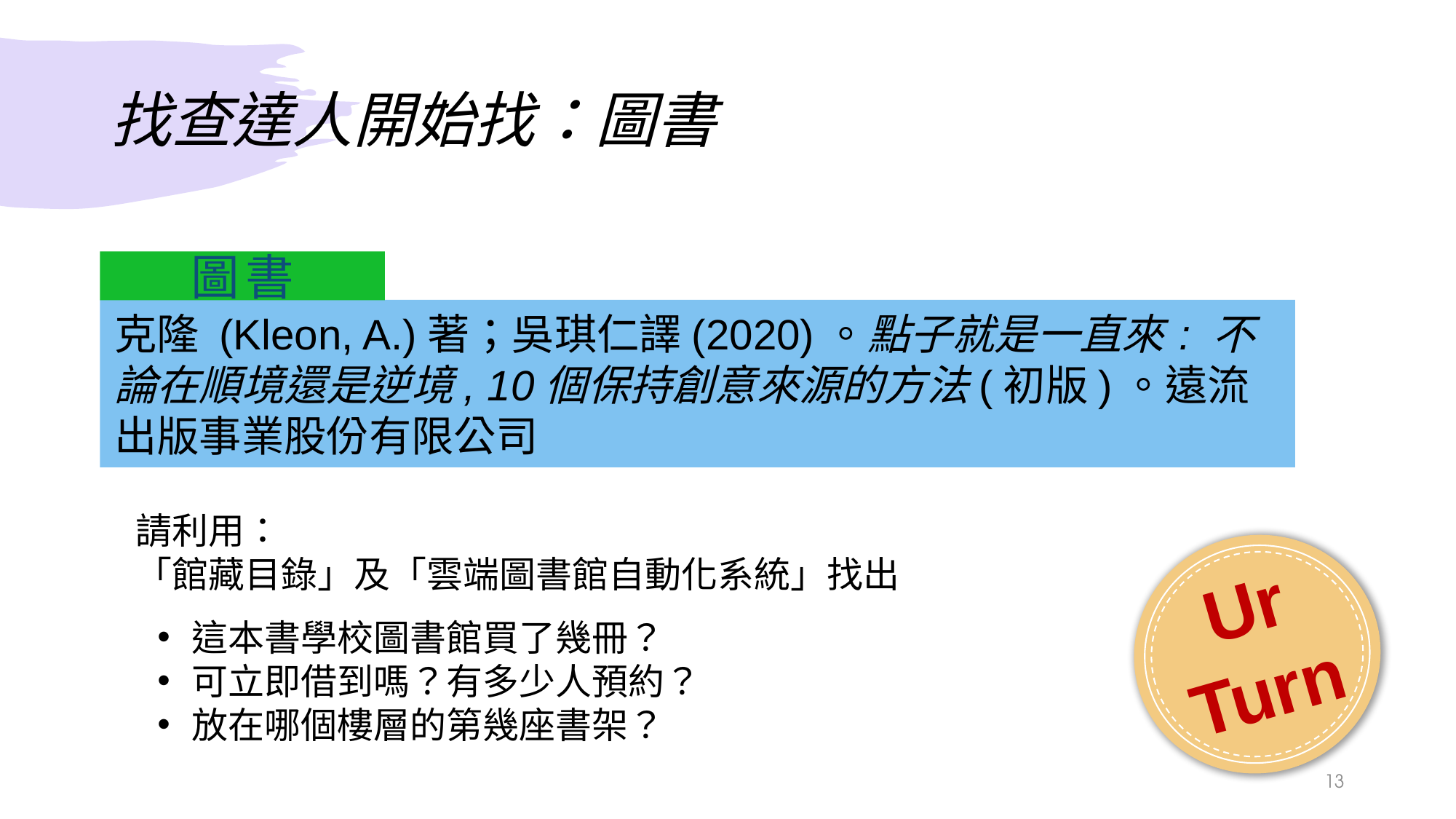

# 找查達人開始找：圖書
圖書
克隆 (Kleon, A.)著；吳琪仁譯(2020)。點子就是一直來 : 不論在順境還是逆境, 10個保持創意來源的方法(初版)。遠流出版事業股份有限公司
請利用：
「館藏目錄」及「雲端圖書館自動化系統」找出

Ur
Turn

這本書學校圖書館買了幾冊？
可立即借到嗎？有多少人預約？
放在哪個樓層的第幾座書架？
13